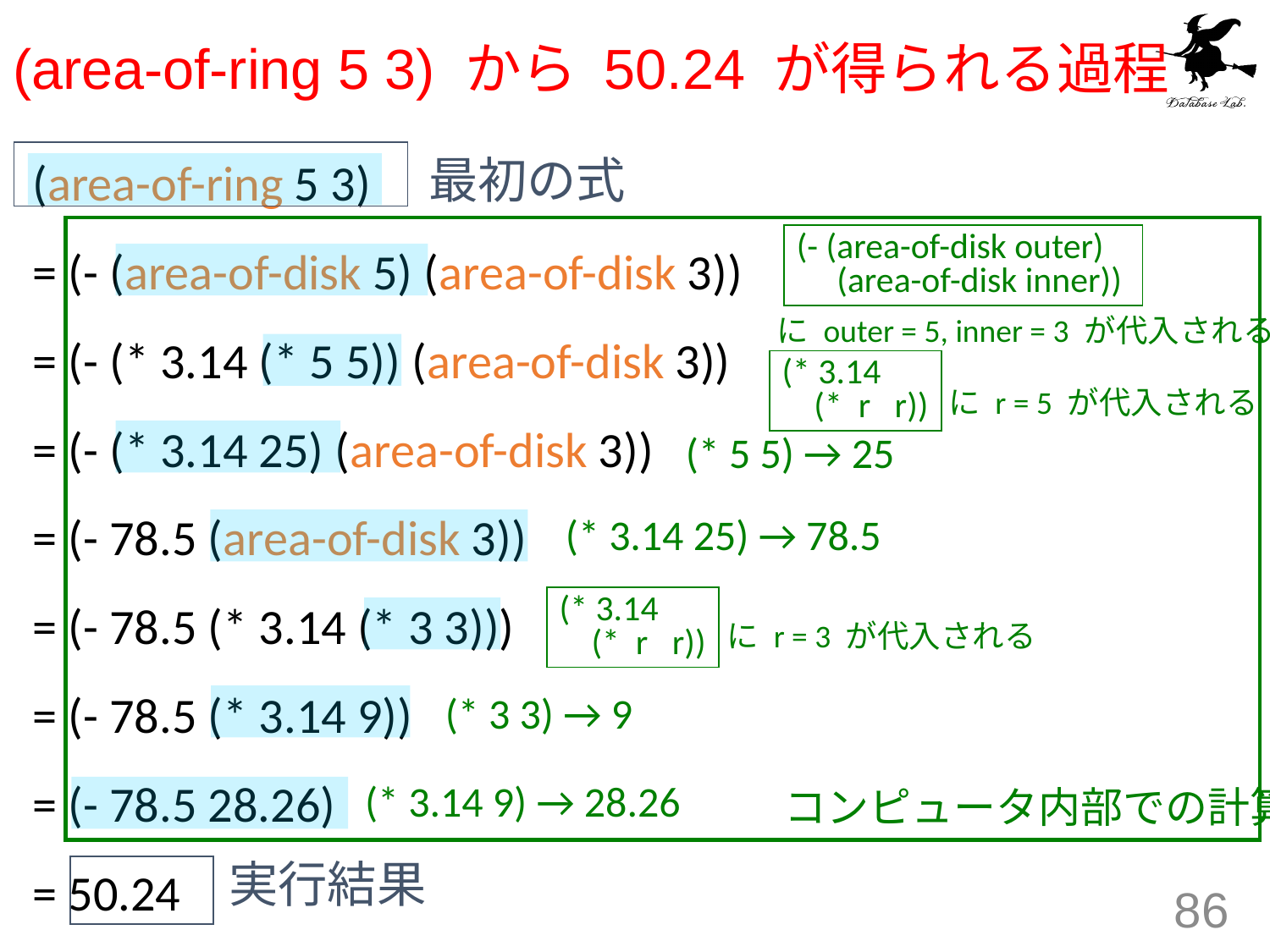

# (area-of-ring 5 3) から 50.24 が得られる過程
(area-of-ring 5 3)
= (- (area-of-disk 5) (area-of-disk 3))
= (- (* 3.14 (* 5 5)) (area-of-disk 3))
= (- (* 3.14 25) (area-of-disk 3))
= (- 78.5 (area-of-disk 3))
= (- 78.5 (* 3.14 (* 3 3)))
= (- 78.5 (* 3.14 9))
= (- 78.5 28.26)
= 50.24

最初の式

(- (area-of-disk outer)
     (area-of-disk inner))

に outer = 5, inner = 3 が代入される

に r = 5 が代入される
(* 3.14
    (*  r   r))
(* 5 5) → 25

(* 3.14 25) → 78.5

に r = 3 が代入される
(* 3.14
    (*  r   r))

(* 3 3) → 9

(* 3.14 9) → 28.26
コンピュータ内部での計算

実行結果

86